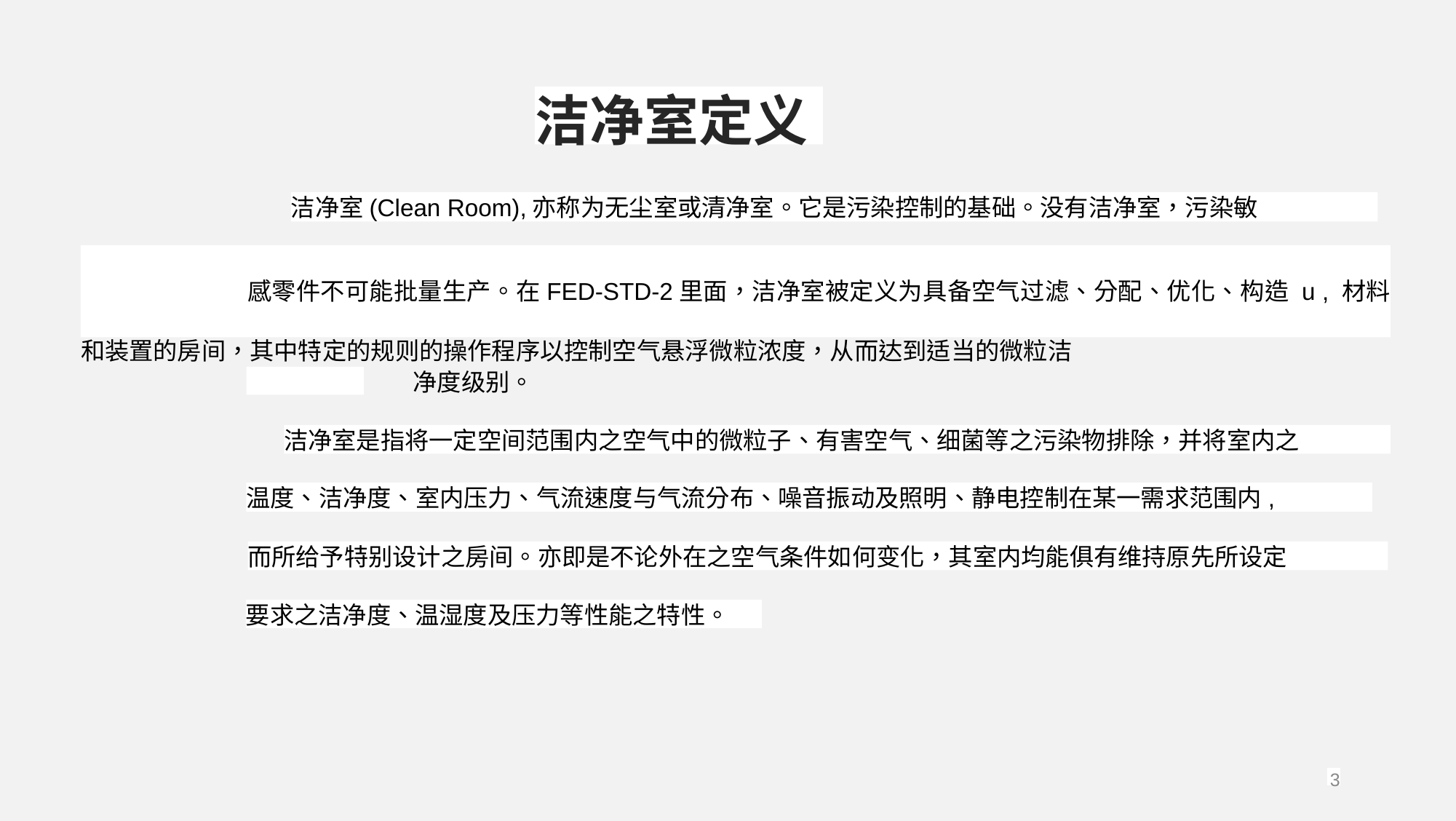

洁净室定义
洁净室(Clean Room),亦称为无尘室或清净室。它是污染控制的基础。没有洁净室，污染敏
感零件不可能批量生产。在FED-STD-2里面，洁净室被定义为具备空气过滤、分配、优化、构造 u , 材料和装置的房间，其中特定的规则的操作程序以控制空气悬浮微粒浓度，从而达到适当的微粒洁
净度级别。
洁净室是指将一定空间范围内之空气中的微粒子、有害空气、细菌等之污染物排除，并将室内之
温度、洁净度、室内压力、气流速度与气流分布、噪音振动及照明、静电控制在某一需求范围内,
而所给予特别设计之房间。亦即是不论外在之空气条件如何变化，其室内均能俱有维持原先所设定
要求之洁净度、温湿度及压力等性能之特性。
3